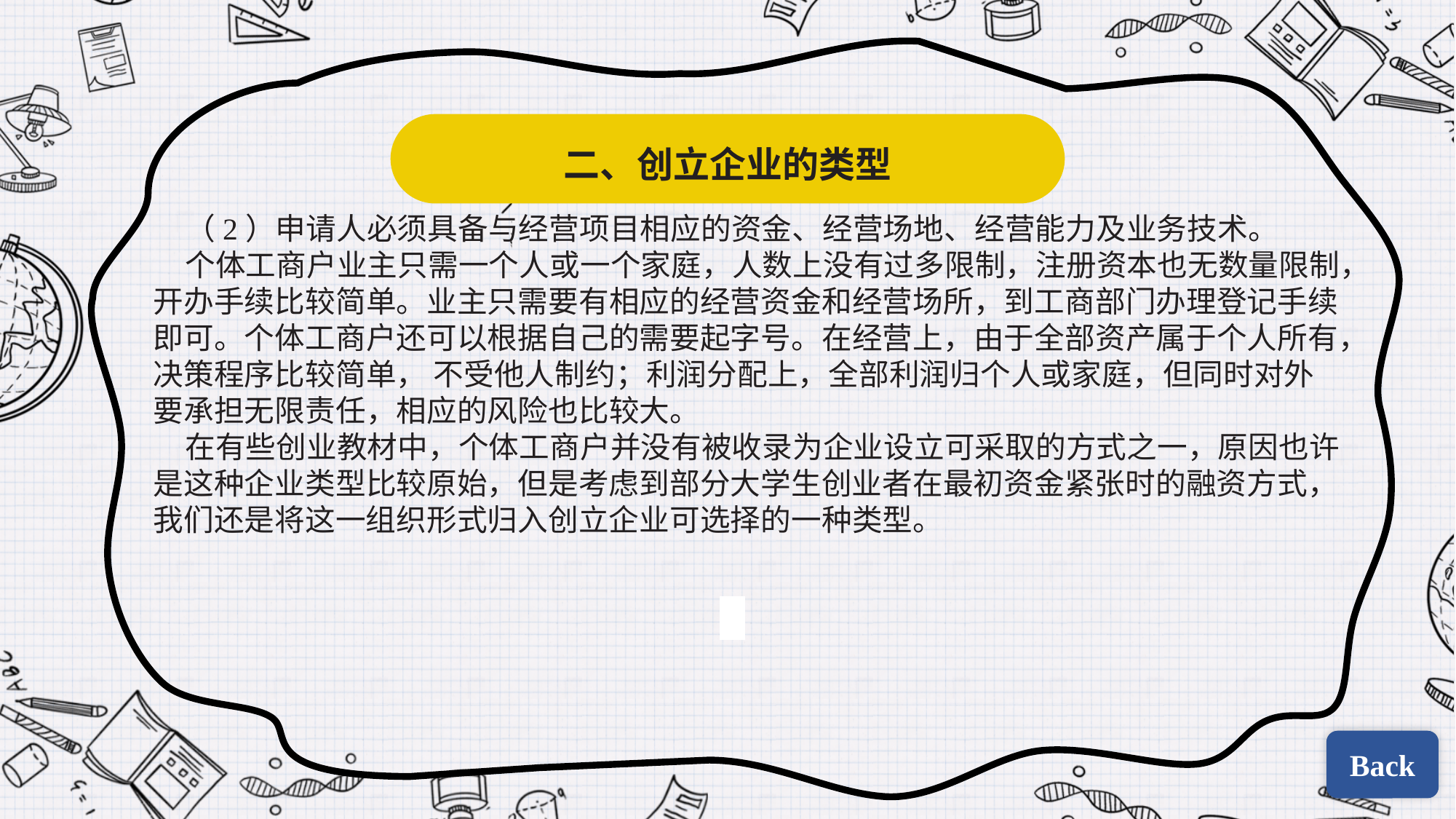

二、创立企业的类型
（2）申请人必须具备与经营项目相应的资金、经营场地、经营能力及业务技术。
个体工商户业主只需一个人或一个家庭，人数上没有过多限制，注册资本也无数量限制，开办手续比较简单。业主只需要有相应的经营资金和经营场所，到工商部门办理登记手续即可。个体工商户还可以根据自己的需要起字号。在经营上，由于全部资产属于个人所有，决策程序比较简单， 不受他人制约；利润分配上，全部利润归个人或家庭，但同时对外要承担无限责任，相应的风险也比较大。
在有些创业教材中，个体工商户并没有被收录为企业设立可采取的方式之一，原因也许是这种企业类型比较原始，但是考虑到部分大学生创业者在最初资金紧张时的融资方式，我们还是将这一组织形式归入创立企业可选择的一种类型。

|  |  |
| --- | --- |
|  |  |

Back